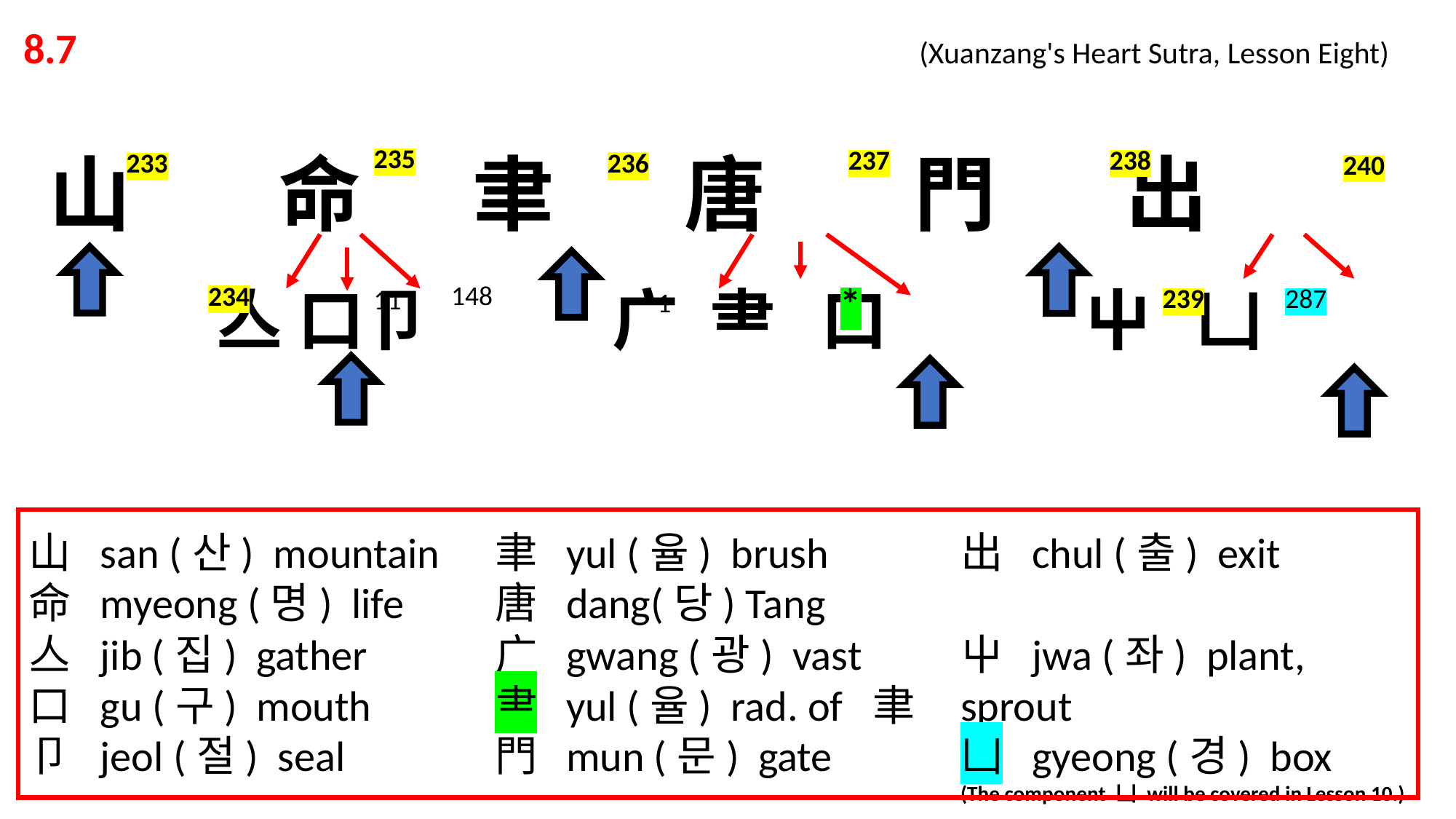

8.7  			  			                         (Xuanzang's Heart Sutra, Lesson Eight)
235
山        命      聿       唐        門       出
          亼 口卩            广  ⺻   口             屮   凵
237
238
236
233
240

*
148
234
239
287
11
1

山  san (산)  mountain
命  myeong (명)  life
亼  jib (집)  gather
口  gu (구)  mouth
卩  jeol (절)  seal
聿  yul (율)  brush
唐  dang(당) Tang
广  gwang (광)  vast
⺻  yul (율)  rad. of  聿
門  mun (문)  gate
出  chul (출)  exit
屮  jwa (좌)  plant, sprout
凵  gyeong (경)  box
(The component 凵 will be covered in Lesson 10.)